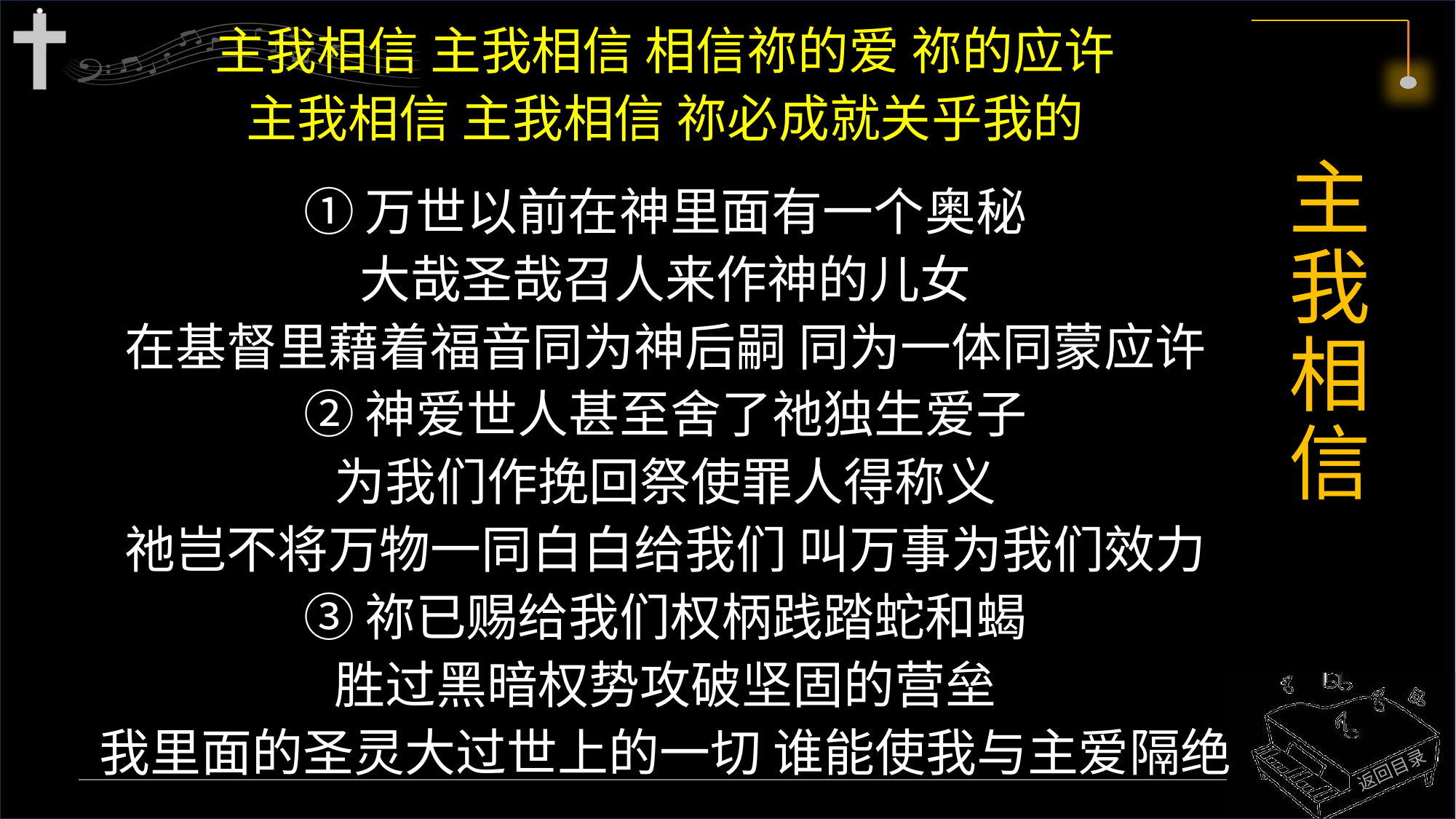

主我相信 主我相信 相信祢的爱 祢的应许
主我相信 主我相信 祢必成就关乎我的

①万世以前在神里面有一个奥秘
大哉圣哉召人来作神的儿女
在基督里藉着福音同为神后嗣 同为一体同蒙应许
②神爱世人甚至舍了祂独生爱子
为我们作挽回祭使罪人得称义
祂岂不将万物一同白白给我们 叫万事为我们效力
③祢已赐给我们权柄践踏蛇和蝎
胜过黑暗权势攻破坚固的营垒
我里面的圣灵大过世上的一切 谁能使我与主爱隔绝
# 主我相信